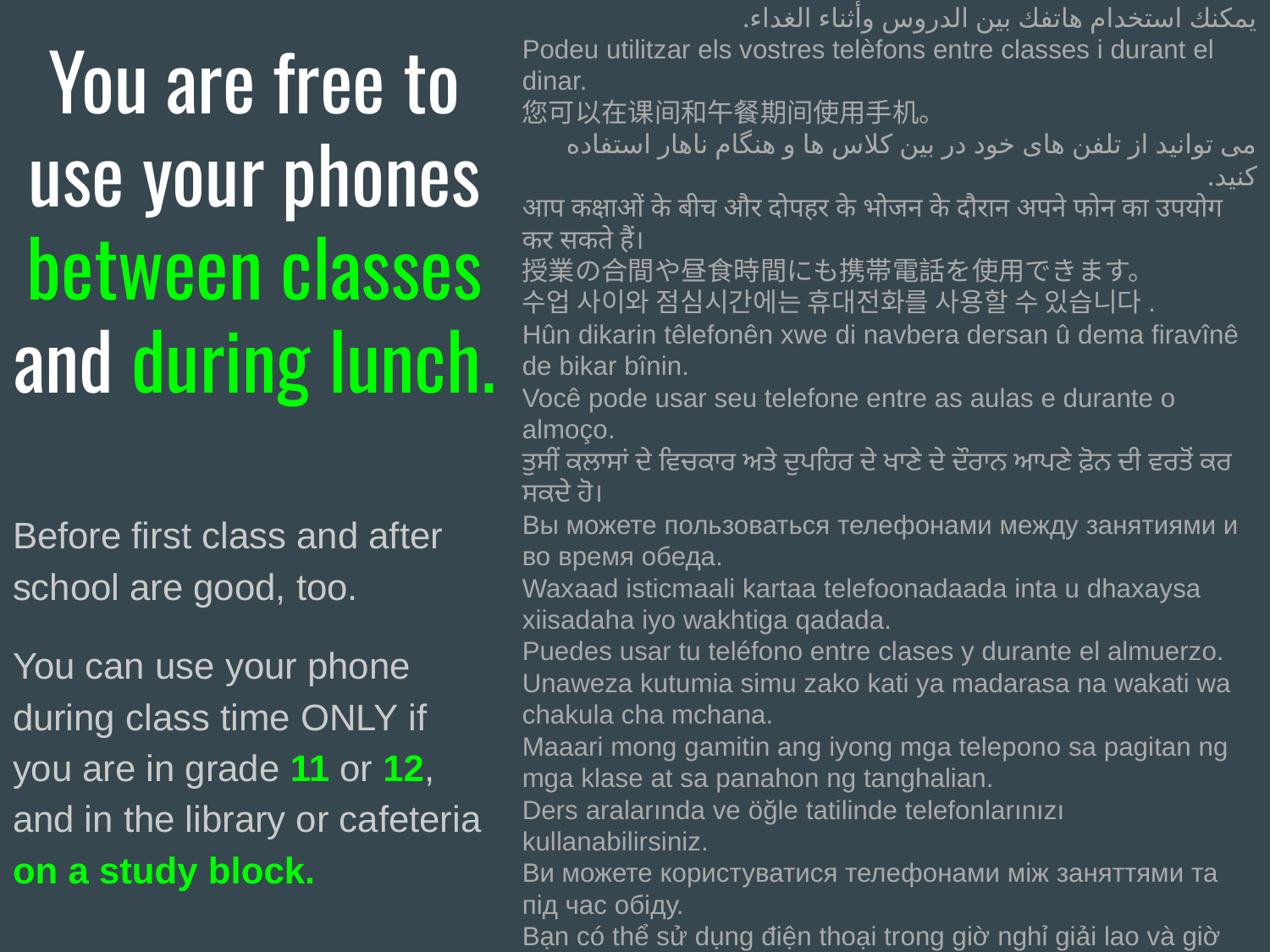

You are free to use your phones between classes and during lunch.
ስልኮቻችሁን በክፍል መካከል እና በምሳ ሰአት መጠቀም ትችላላችሁ።
يمكنك استخدام هاتفك بين الدروس وأثناء الغداء.
Podeu utilitzar els vostres telèfons entre classes i durant el dinar.
您可以在课间和午餐期间使用手机。
می توانید از تلفن های خود در بین کلاس ها و هنگام ناهار استفاده کنید.
आप कक्षाओं के बीच और दोपहर के भोजन के दौरान अपने फोन का उपयोग कर सकते हैं।
授業の合間や昼食時間にも携帯電話を使用できます。
수업 사이와 점심시간에는 휴대전화를 사용할 수 있습니다.
Hûn dikarin têlefonên xwe di navbera dersan û dema firavînê de bikar bînin.
Você pode usar seu telefone entre as aulas e durante o almoço.
ਤੁਸੀਂ ਕਲਾਸਾਂ ਦੇ ਵਿਚਕਾਰ ਅਤੇ ਦੁਪਹਿਰ ਦੇ ਖਾਣੇ ਦੇ ਦੌਰਾਨ ਆਪਣੇ ਫ਼ੋਨ ਦੀ ਵਰਤੋਂ ਕਰ ਸਕਦੇ ਹੋ।
Вы можете пользоваться телефонами между занятиями и во время обеда.
Waxaad isticmaali kartaa telefoonadaada inta u dhaxaysa xiisadaha iyo wakhtiga qadada.
Puedes usar tu teléfono entre clases y durante el almuerzo.
Unaweza kutumia simu zako kati ya madarasa na wakati wa chakula cha mchana.
Maaari mong gamitin ang iyong mga telepono sa pagitan ng mga klase at sa panahon ng tanghalian.
Ders aralarında ve öğle tatilinde telefonlarınızı kullanabilirsiniz.
Ви можете користуватися телефонами між заняттями та під час обіду.
Bạn có thể sử dụng điện thoại trong giờ nghỉ giải lao và giờ ăn trưa.
Before first class and after school are good, too.
You can use your phone during class time ONLY if you are in grade 11 or 12, and in the library or cafeteria on a study block.